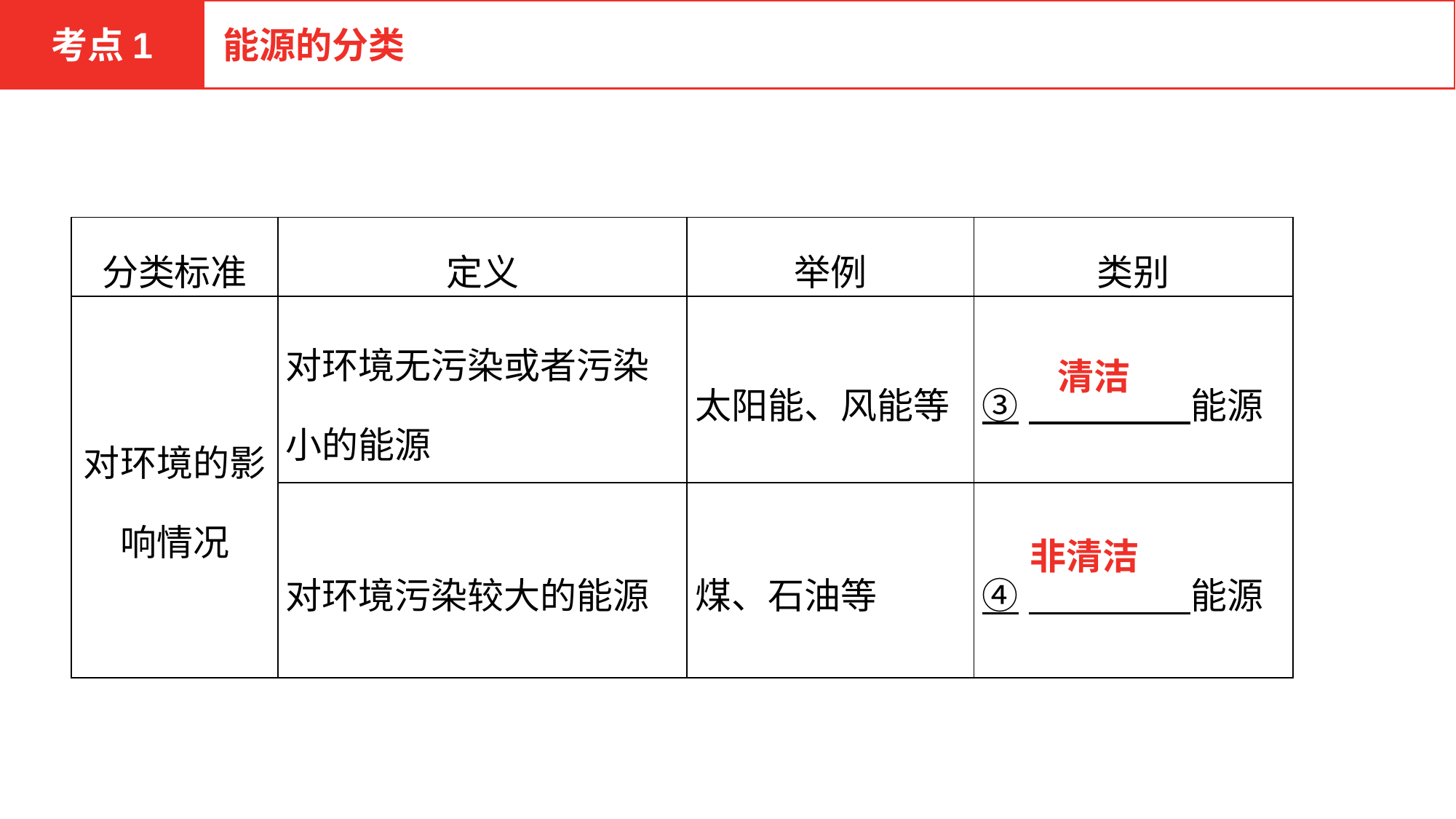

考点1
能源的分类
| 分类标准 | 定义 | 举例 | 类别 |
| --- | --- | --- | --- |
| 对环境的影响情况 | 对环境无污染或者污染小的能源 | 太阳能、风能等 | ③　　　 　能源 |
|  | 对环境污染较大的能源 | 煤、石油等 | ④　　　 　能源 |
清洁
非清洁